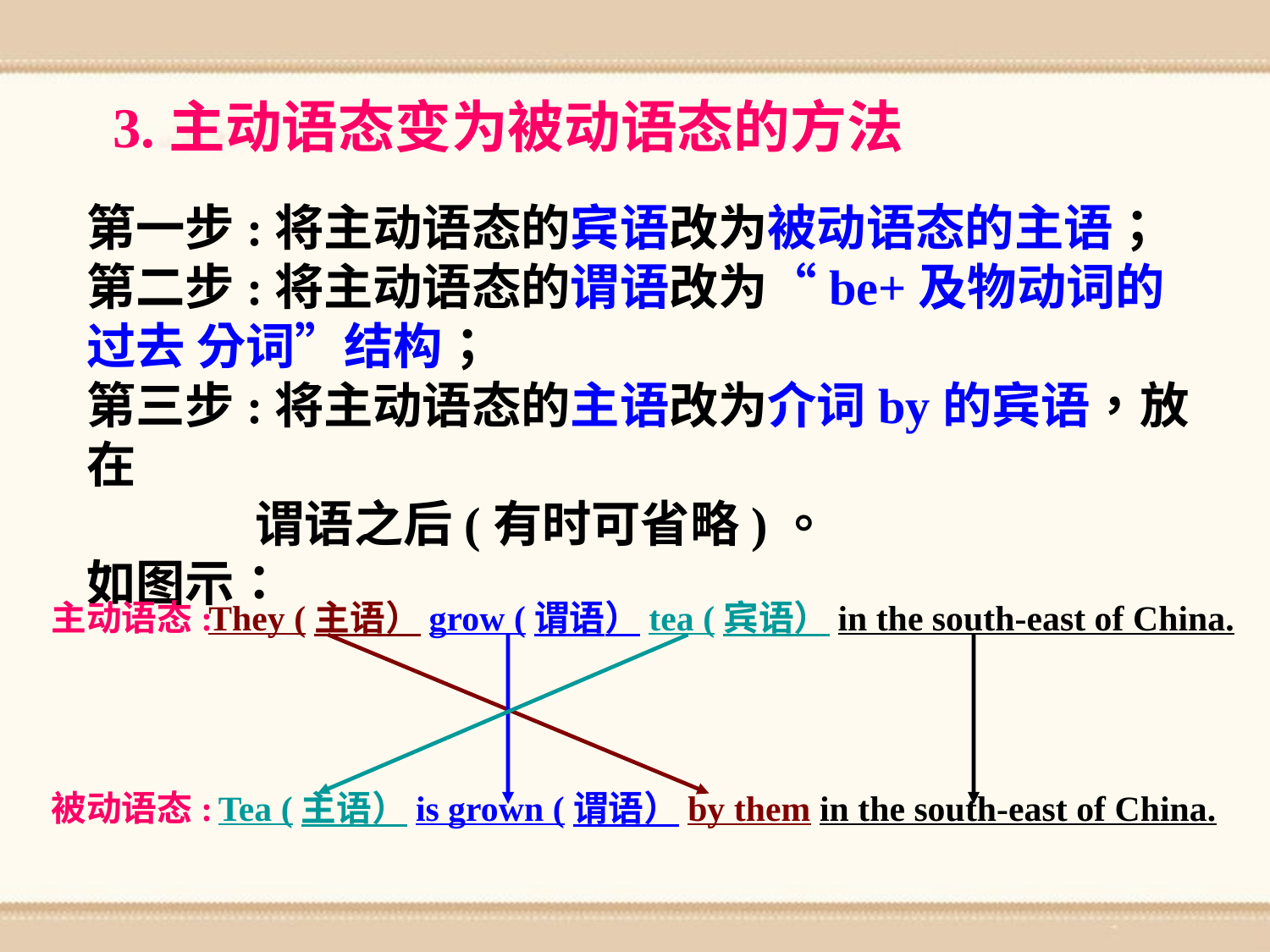

3.主动语态变为被动语态的方法
第一步:将主动语态的宾语改为被动语态的主语；
第二步:将主动语态的谓语改为“be+及物动词的过去 分词”结构；
第三步:将主动语态的主语改为介词by的宾语，放在
              谓语之后(有时可省略)。
如图示：
主动语态:
They (主语）grow (谓语）tea (宾语）in the south-east of China.

被动语态:
Tea (主语）is grown (谓语）by them in the south-east of China.